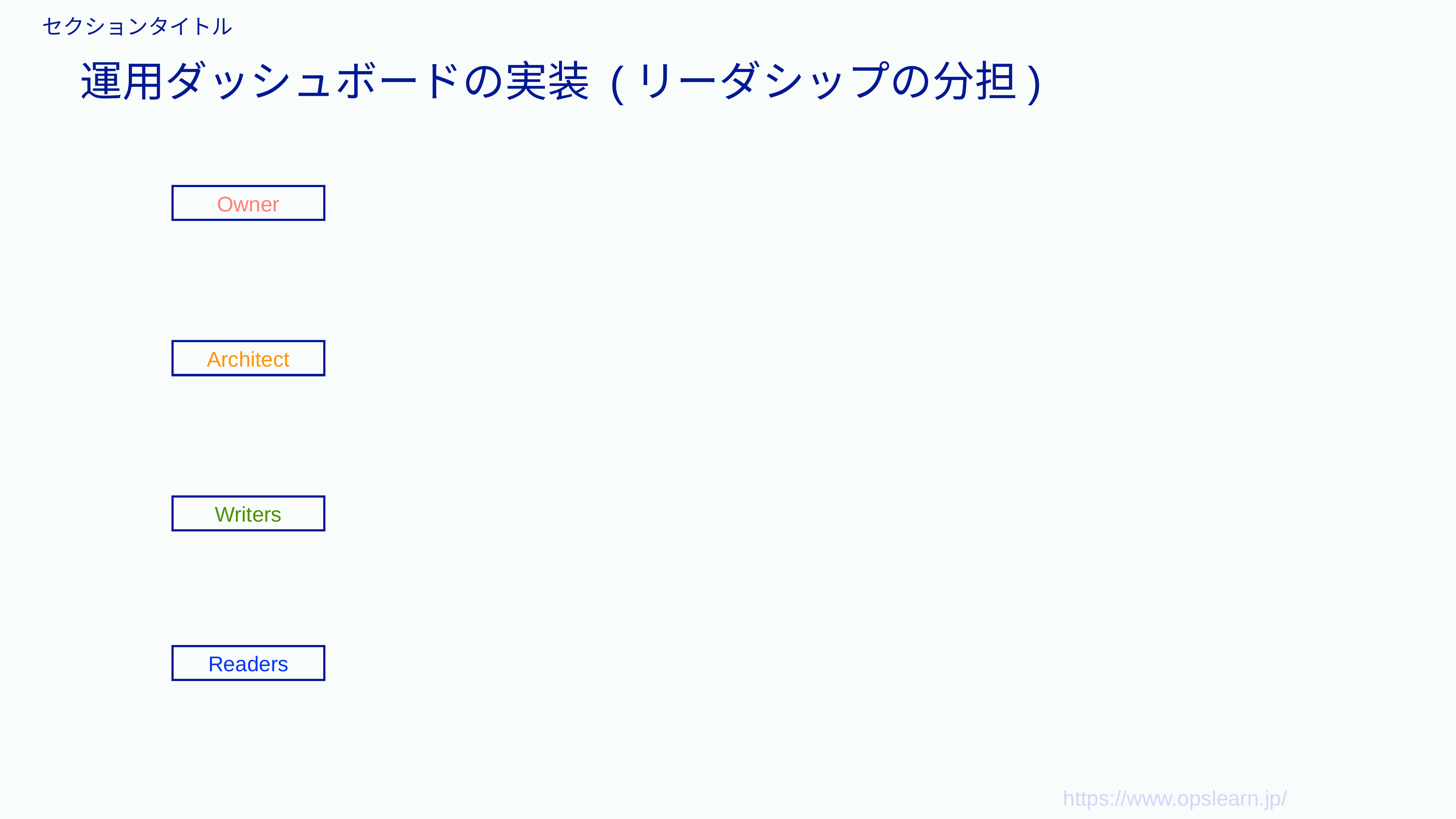

# 運用ダッシュボードの実装 (リーダシップの分担)
Owner
Architect
Writers
Readers